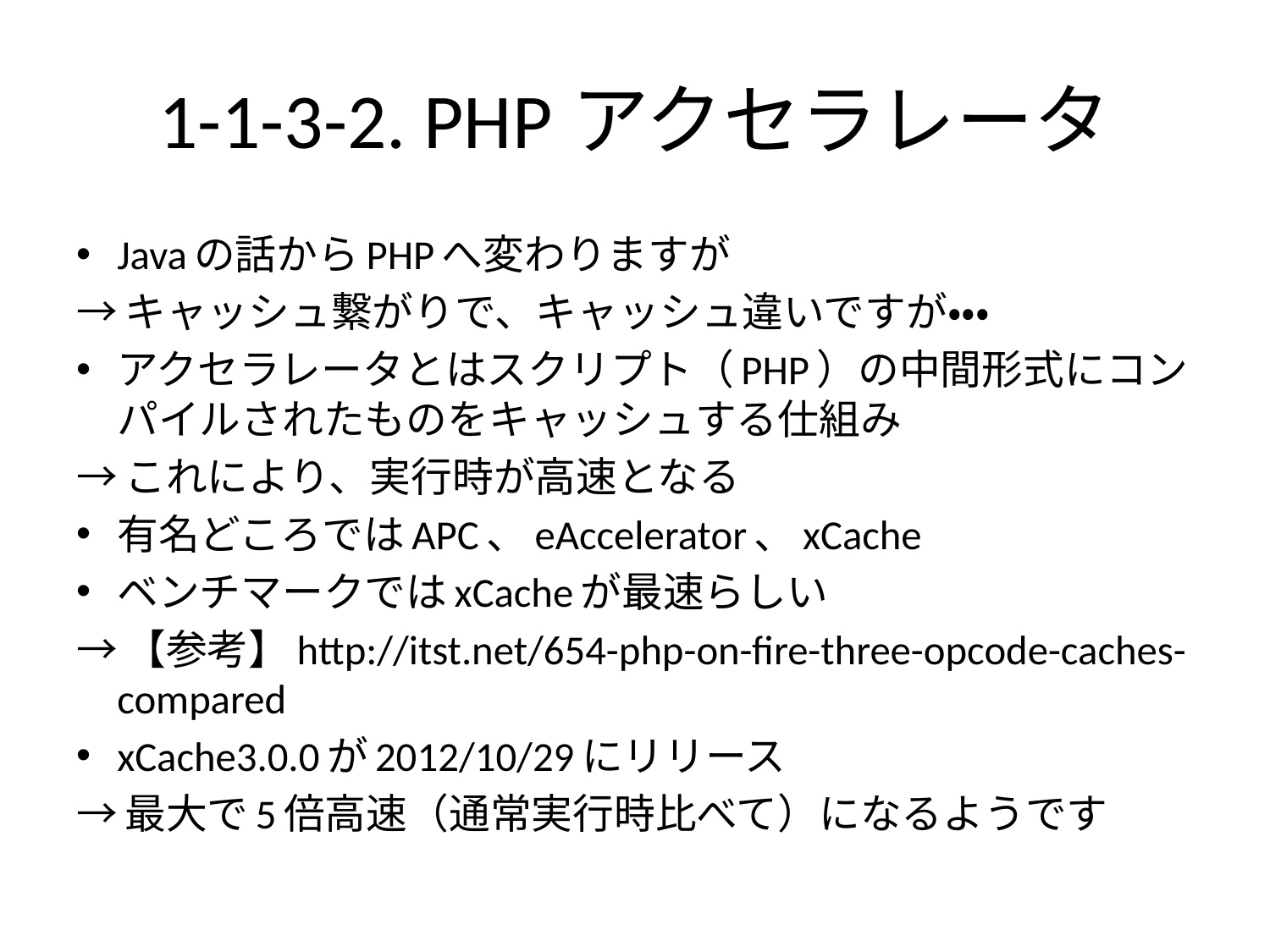

# 1-1-3-2. PHPアクセラレータ
Javaの話からPHPへ変わりますが
→キャッシュ繋がりで、キャッシュ違いですが・・・
アクセラレータとはスクリプト（PHP）の中間形式にコンパイルされたものをキャッシュする仕組み
→これにより、実行時が高速となる
有名どころではAPC、eAccelerator、xCache
ベンチマークではxCacheが最速らしい
→【参考】http://itst.net/654-php-on-fire-three-opcode-caches-compared
xCache3.0.0が2012/10/29にリリース
→最大で5倍高速（通常実行時比べて）になるようです